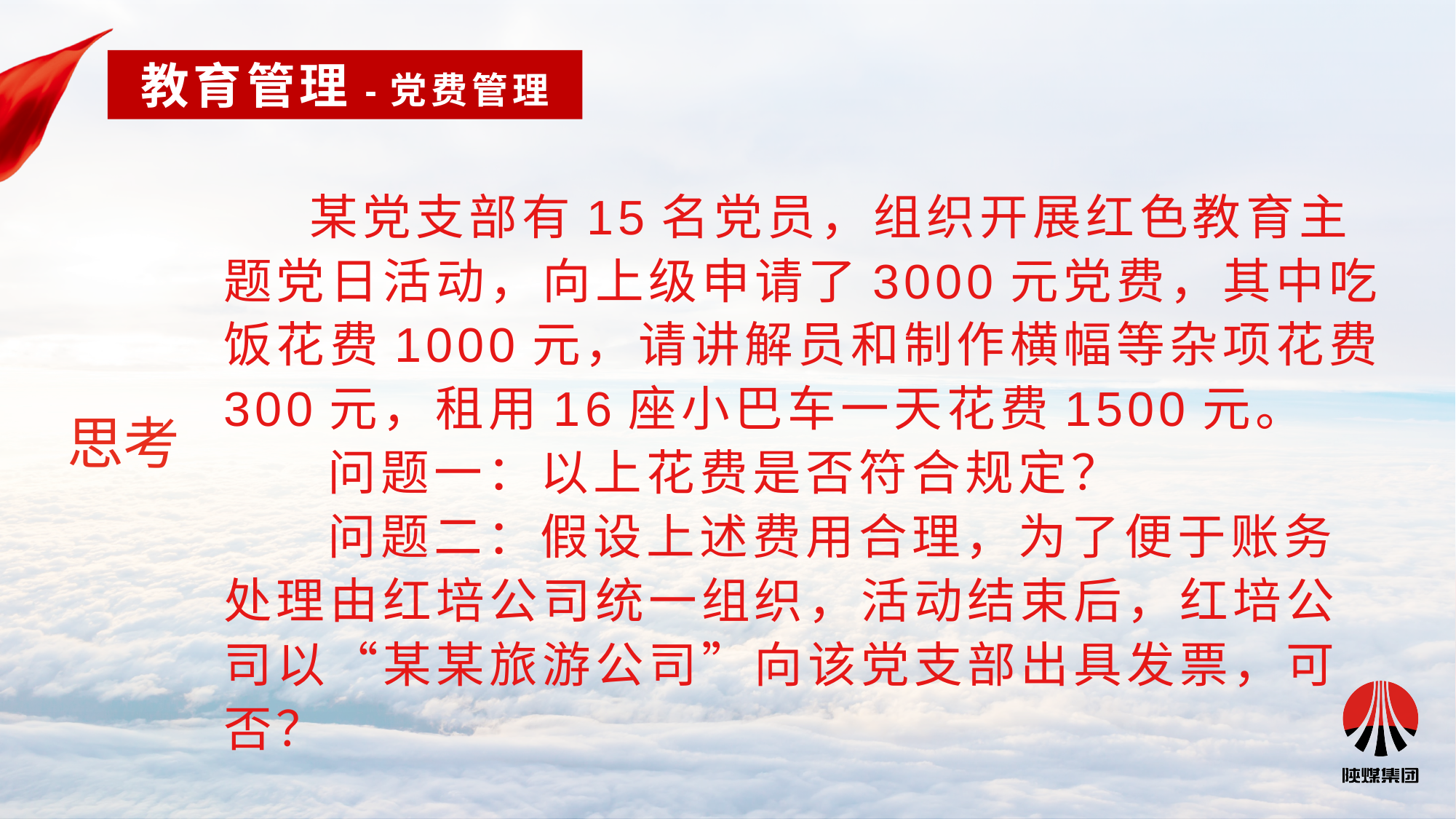

教育管理-党费管理
      某党支部有15名党员，组织开展红色教育主题党日活动，向上级申请了3000元党费，其中吃饭花费1000元，请讲解员和制作横幅等杂项花费300元，租用16座小巴车一天花费1500元。
      问题一：以上花费是否符合规定？
      问题二：假设上述费用合理，为了便于账务处理由红培公司统一组织，活动结束后，红培公司以“某某旅游公司”向该党支部出具发票，可否？
思考